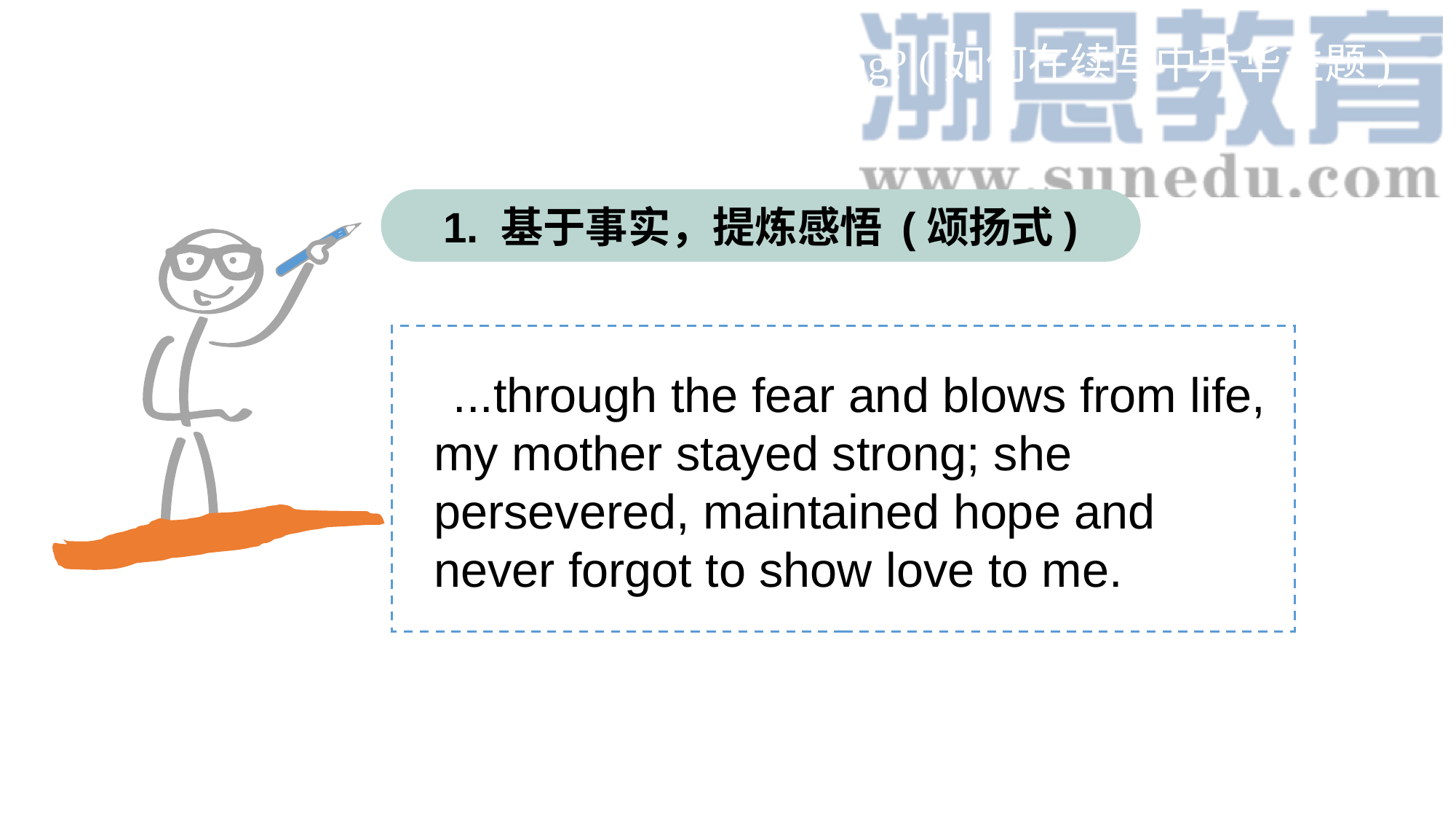

How to convey the theme in continuation writing? (如何在续写中升华主题)
1. 基于事实，提炼感悟 (颂扬式)

I
      ...through the fear and blows from life, my mother stayed strong; she persevered, maintained hope and never forgot to show love to me.